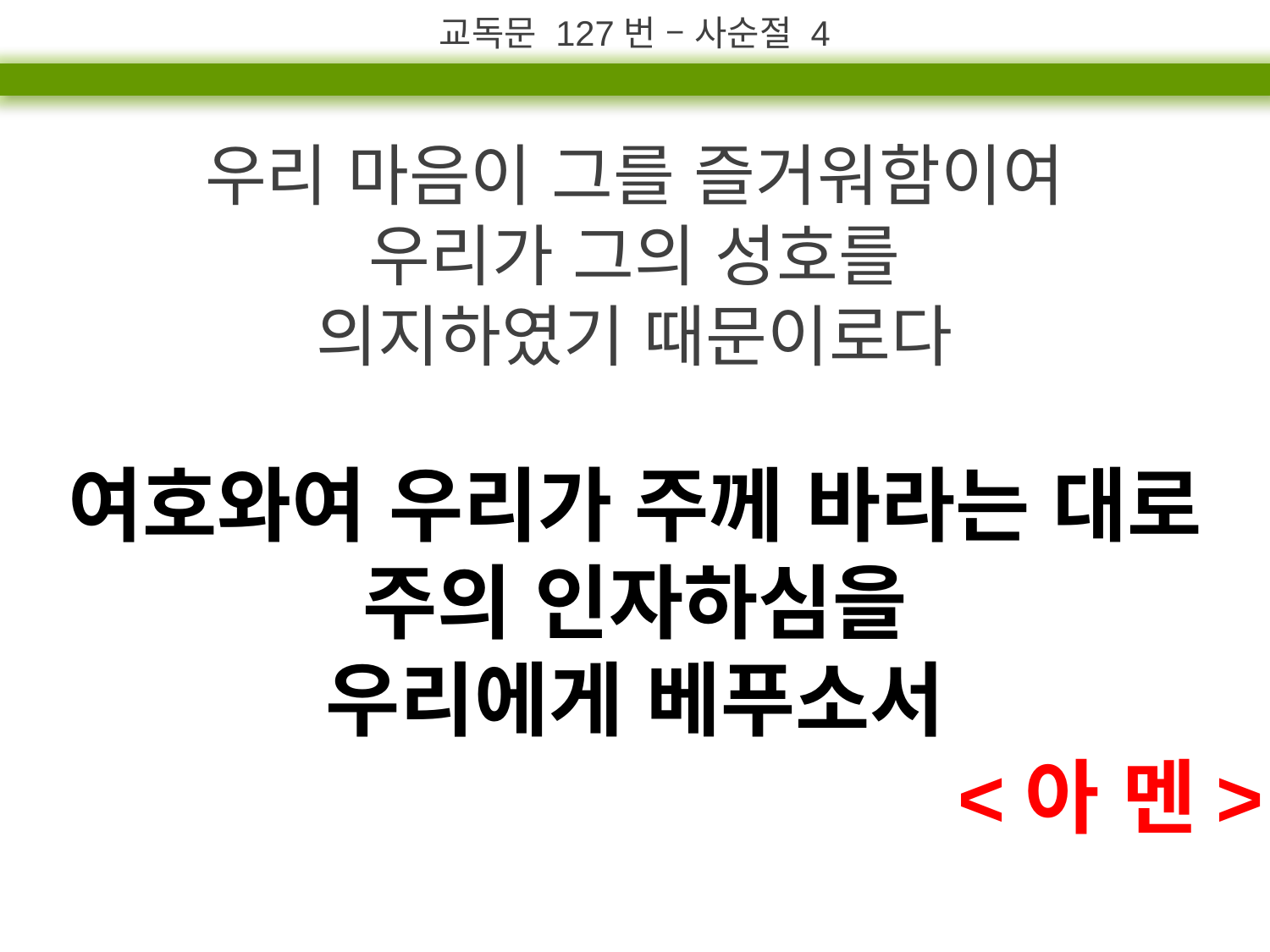

교독문 127번 – 사순절 4

우리 마음이 그를 즐거워함이여
우리가 그의 성호를
의지하였기 때문이로다
여호와여 우리가 주께 바라는 대로
주의 인자하심을
우리에게 베푸소서
<아 멘>